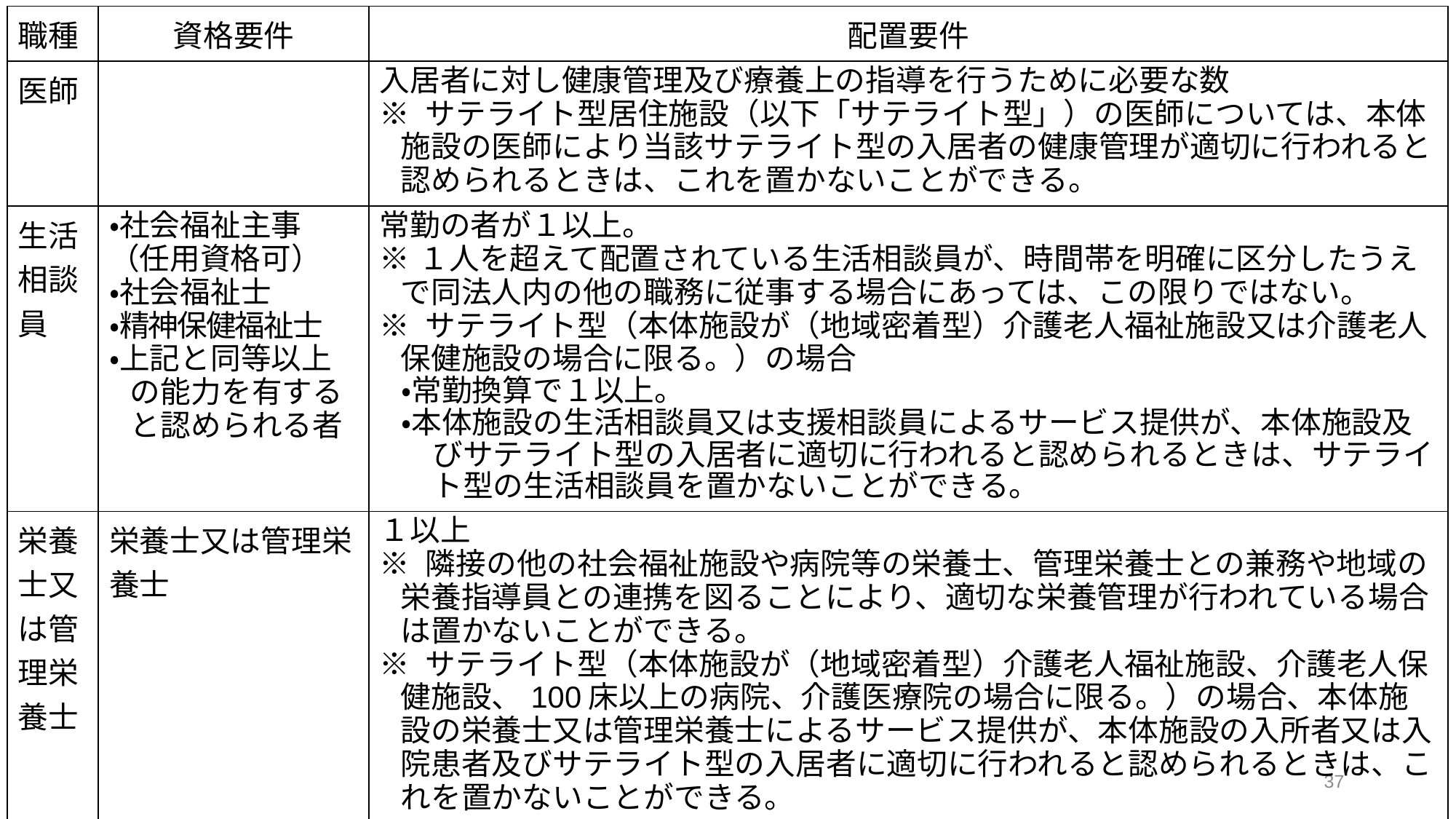

| 職種 | 資格要件 | 配置要件 |
| --- | --- | --- |
| 医師 |  | 入居者に対し健康管理及び療養上の指導を行うために必要な数 ※ サテライト型居住施設（以下「サテライト型」）の医師については、本体施設の医師により当該サテライト型の入居者の健康管理が適切に行われると認められるときは、これを置かないことができる。 |
| 生活相談員 | ・社会福祉主事 （任用資格可） ・社会福祉士 ・精神保健福祉士 ・上記と同等以上の能力を有すると認められる者 | 常勤の者が１以上。 ※１人を超えて配置されている生活相談員が、時間帯を明確に区分したうえで同法人内の他の職務に従事する場合にあっては、この限りではない。 ※ サテライト型（本体施設が（地域密着型）介護老人福祉施設又は介護老人保健施設の場合に限る。）の場合 ・常勤換算で１以上。 ・本体施設の生活相談員又は支援相談員によるサービス提供が、本体施設及びサテライト型の入居者に適切に行われると認められるときは、サテライト型の生活相談員を置かないことができる。 |
| 栄養士又は管理栄養士 | 栄養士又は管理栄養士 | １以上 ※ 隣接の他の社会福祉施設や病院等の栄養士、管理栄養士との兼務や地域の栄養指導員との連携を図ることにより、適切な栄養管理が行われている場合は置かないことができる。 ※ サテライト型（本体施設が（地域密着型）介護老人福祉施設、介護老人保健施設、100床以上の病院、介護医療院の場合に限る。）の場合、本体施設の栄養士又は管理栄養士によるサービス提供が、本体施設の入所者又は入院患者及びサテライト型の入居者に適切に行われると認められるときは、これを置かないことができる。 |
37